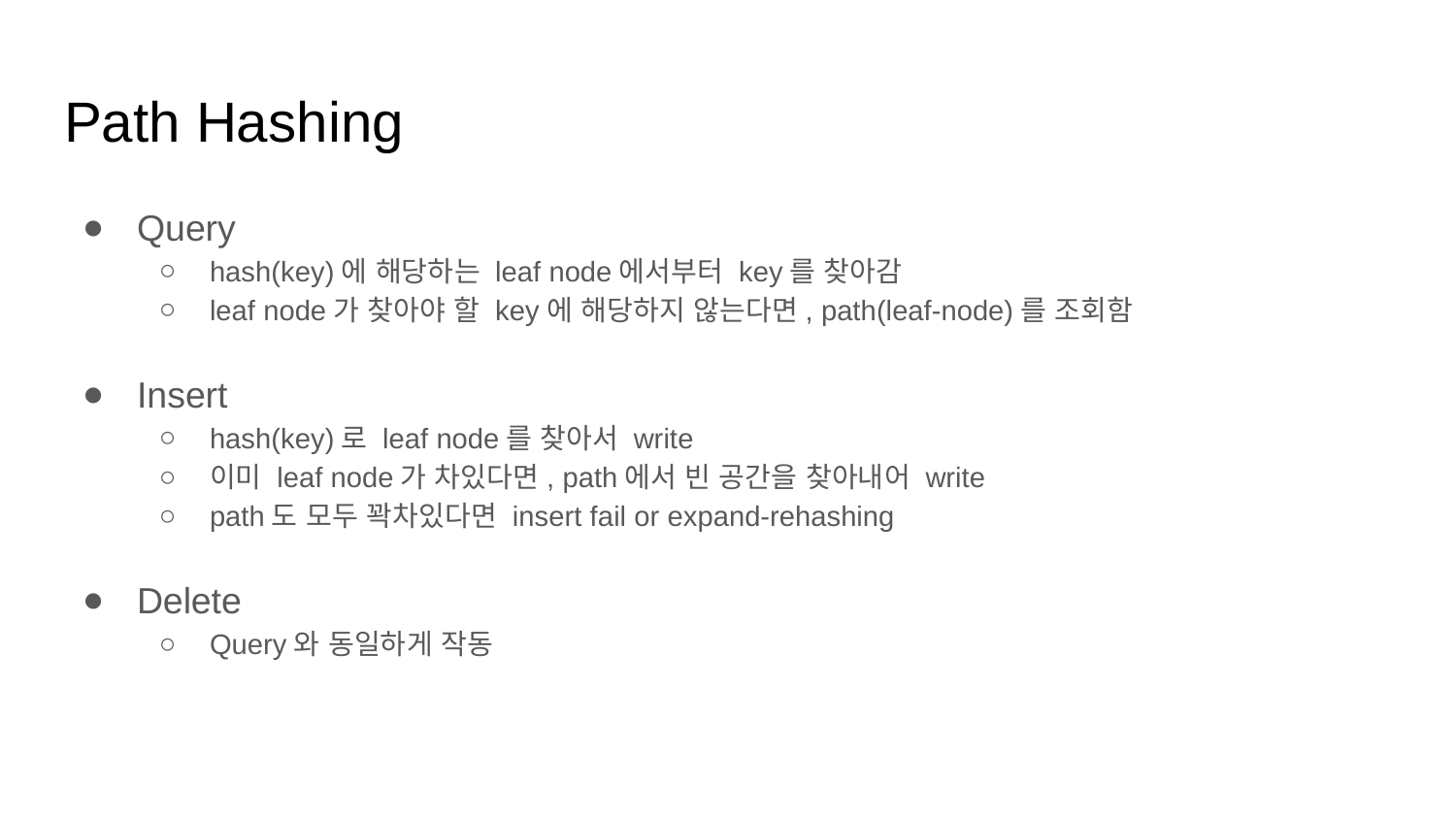

# Path Hashing
Query
hash(key)에 해당하는 leaf node에서부터 key를 찾아감
leaf node가 찾아야 할 key에 해당하지 않는다면, path(leaf-node)를 조회함
Insert
hash(key)로 leaf node를 찾아서 write
이미 leaf node가 차있다면, path에서 빈 공간을 찾아내어 write
path도 모두 꽉차있다면 insert fail or expand-rehashing
Delete
Query와 동일하게 작동